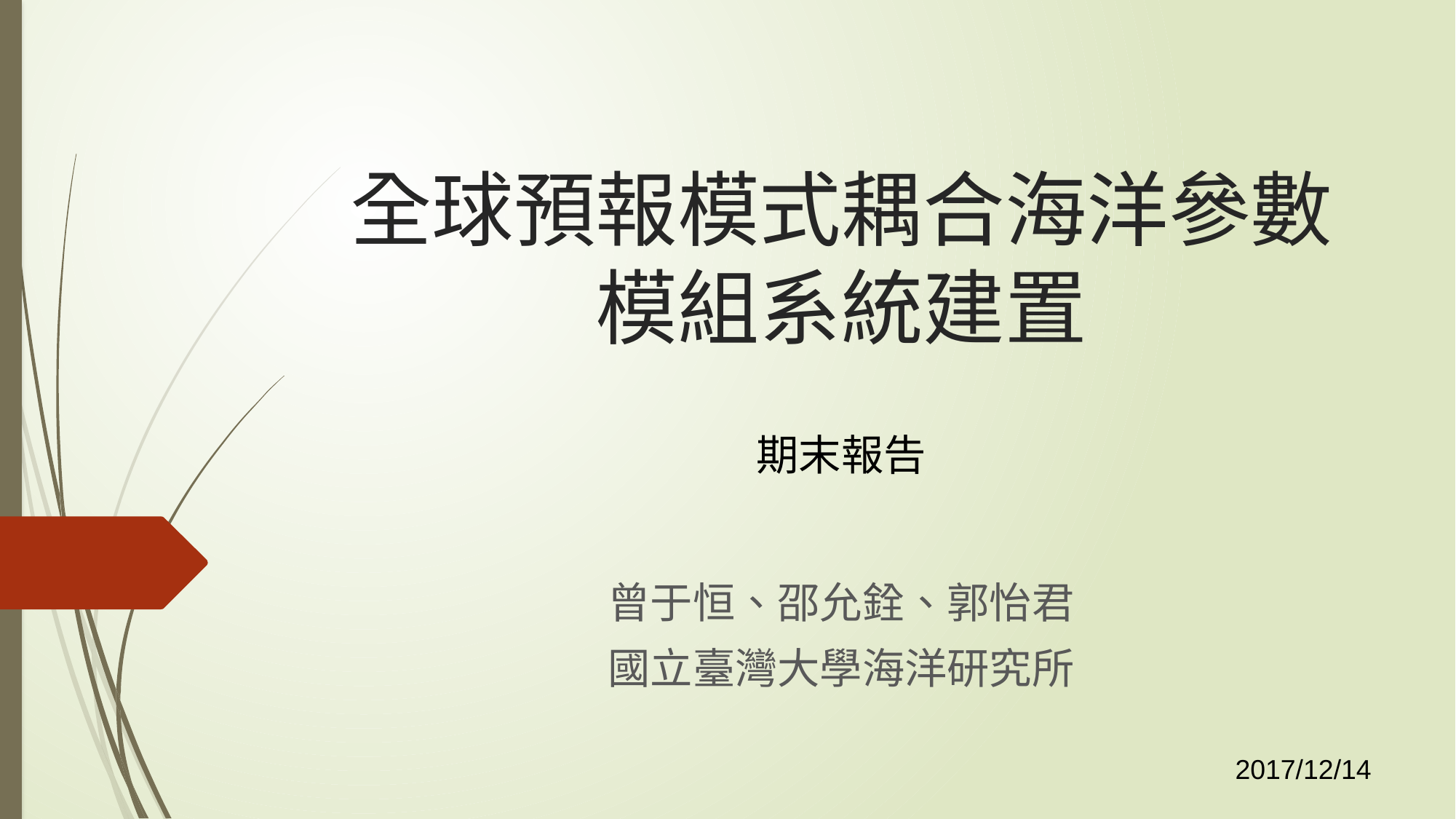

# 全球預報模式耦合海洋參數模組系統建置
期末報告
曾于恒、邵允銓、郭怡君
國立臺灣大學海洋研究所
2017/12/14